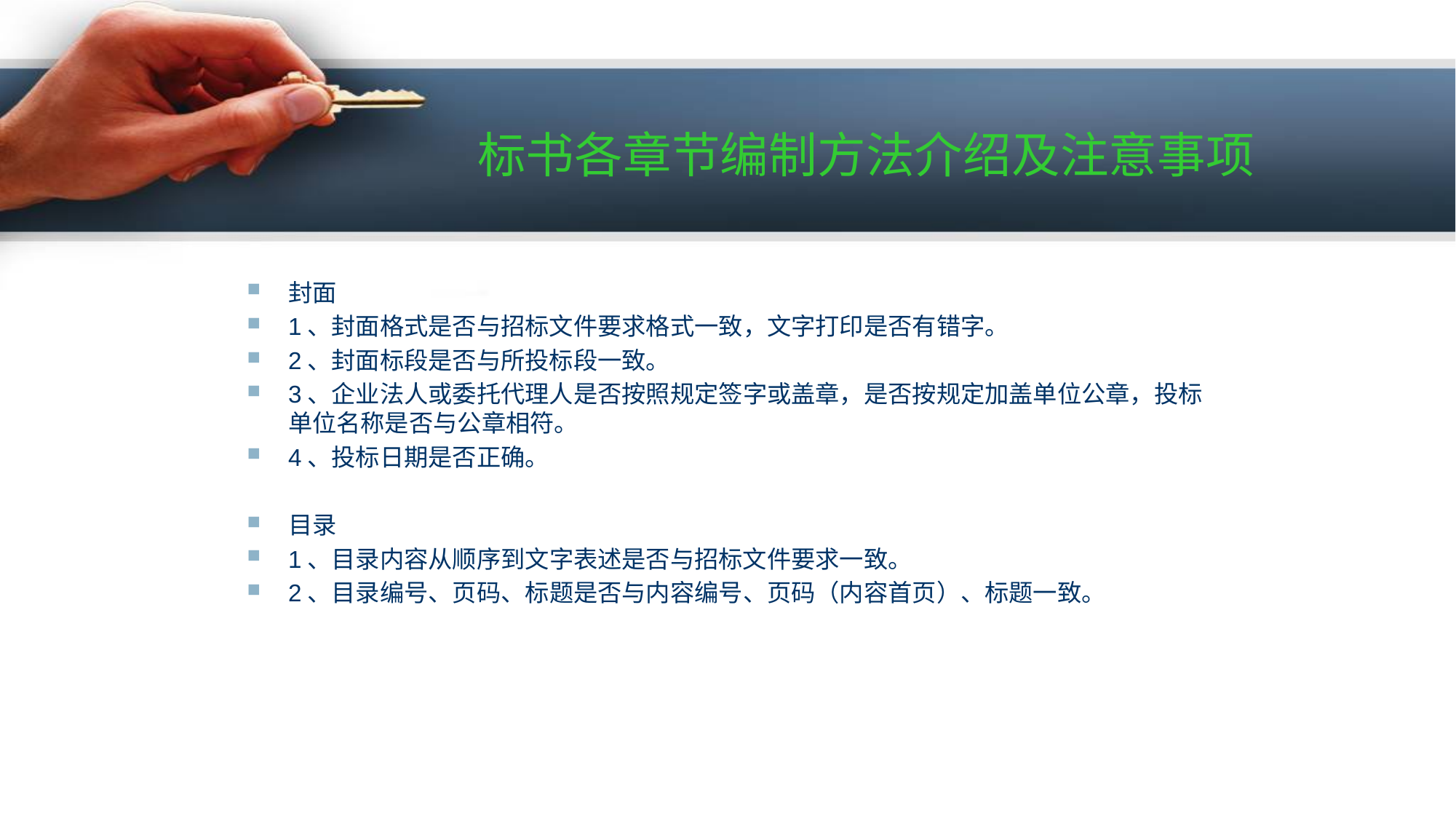

# 标书各章节编制方法介绍及注意事项
封面
1、封面格式是否与招标文件要求格式一致，文字打印是否有错字。
2、封面标段是否与所投标段一致。
3、企业法人或委托代理人是否按照规定签字或盖章，是否按规定加盖单位公章，投标单位名称是否与公章相符。
4、投标日期是否正确。

目录
1、目录内容从顺序到文字表述是否与招标文件要求一致。
2、目录编号、页码、标题是否与内容编号、页码（内容首页）、标题一致。